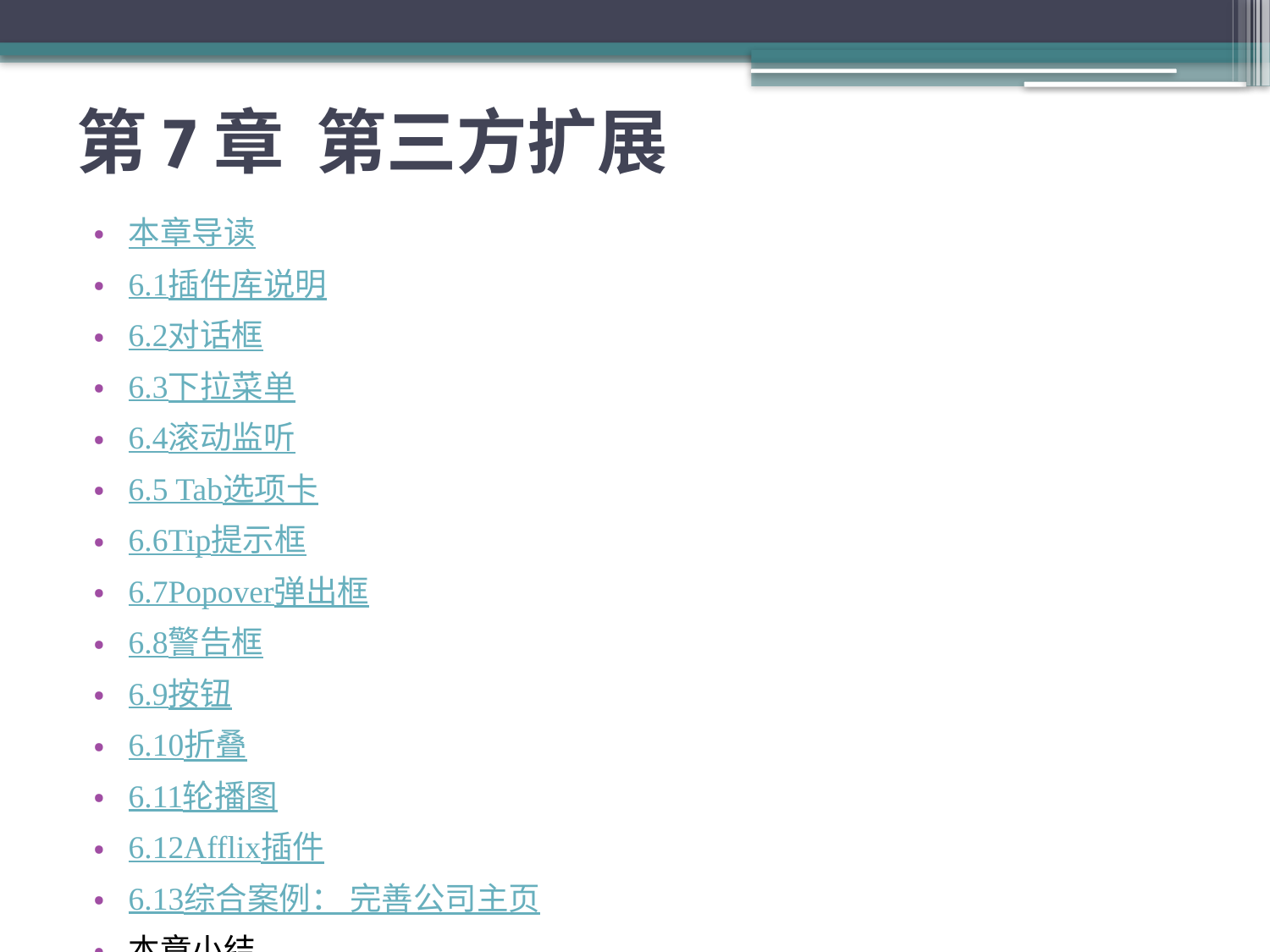

# 第7章  第三方扩展
本章导读
6.1插件库说明
6.2对话框
6.3下拉菜单
6.4滚动监听
6.5 Tab选项卡
6.6Tip提示框
6.7Popover弹出框
6.8警告框
6.9按钮
6.10折叠
6.11轮播图
6.12Afflix插件
6.13综合案例： 完善公司主页
本章小结
练习与实训